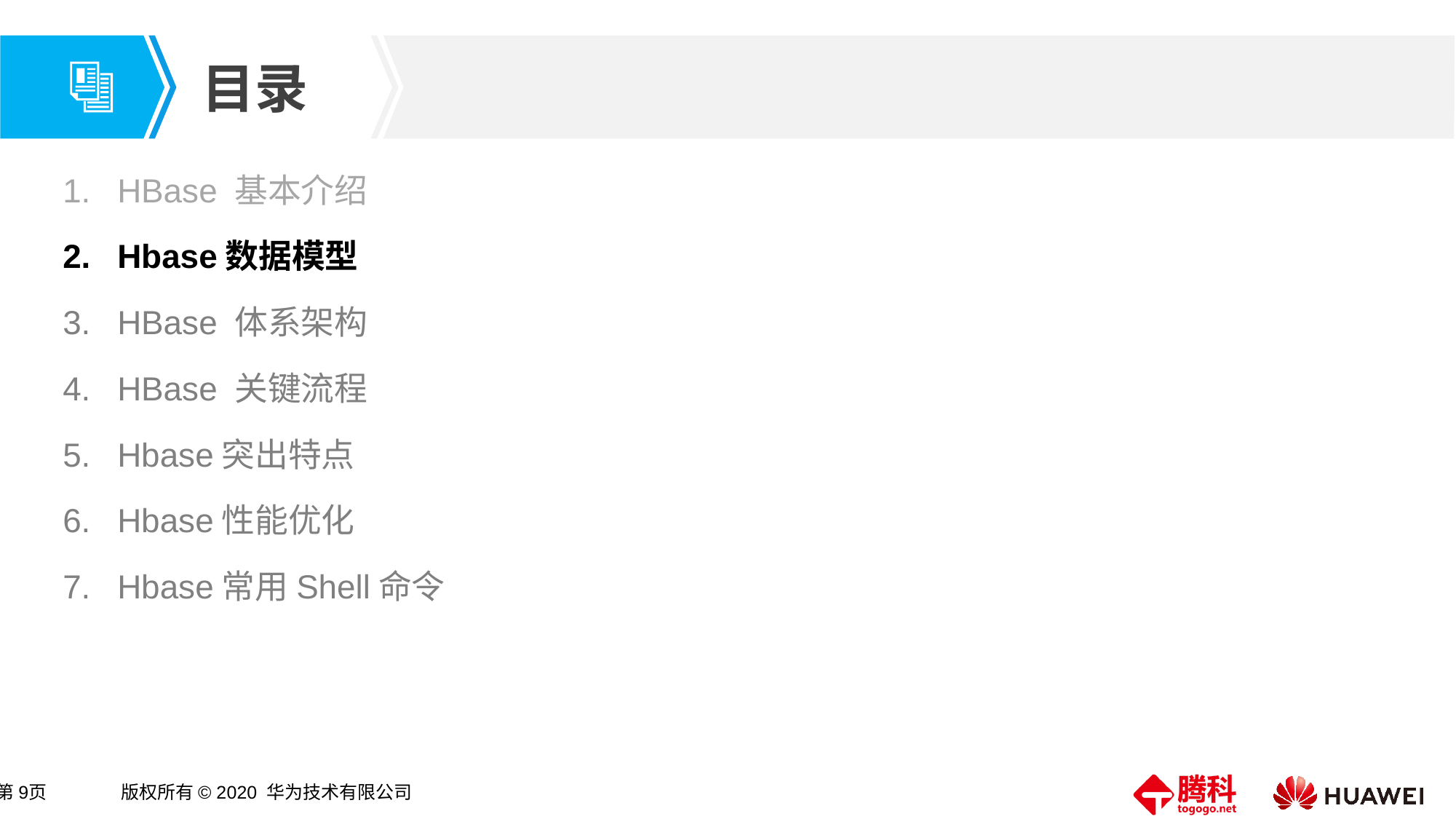

HBase 基本介绍
Hbase数据模型
HBase 体系架构
HBase 关键流程
Hbase突出特点
Hbase性能优化
Hbase常用Shell命令